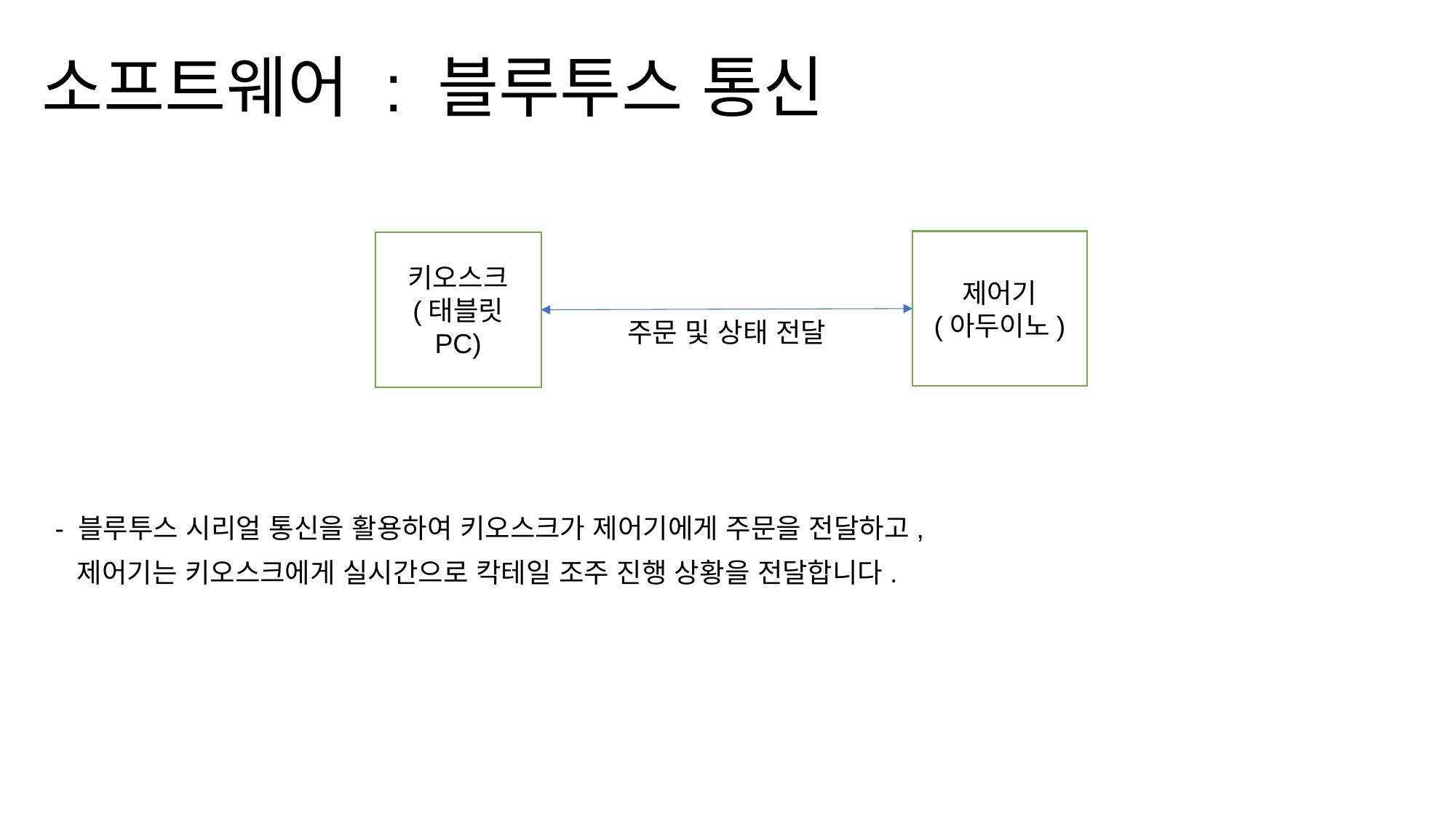

# 소프트웨어 : 블루투스 통신
제어기
(아두이노)
키오스크
(태블릿 PC)
주문 및 상태 전달
- 블루투스 시리얼 통신을 활용하여 키오스크가 제어기에게 주문을 전달하고,
  제어기는 키오스크에게 실시간으로 칵테일 조주 진행 상황을 전달합니다.